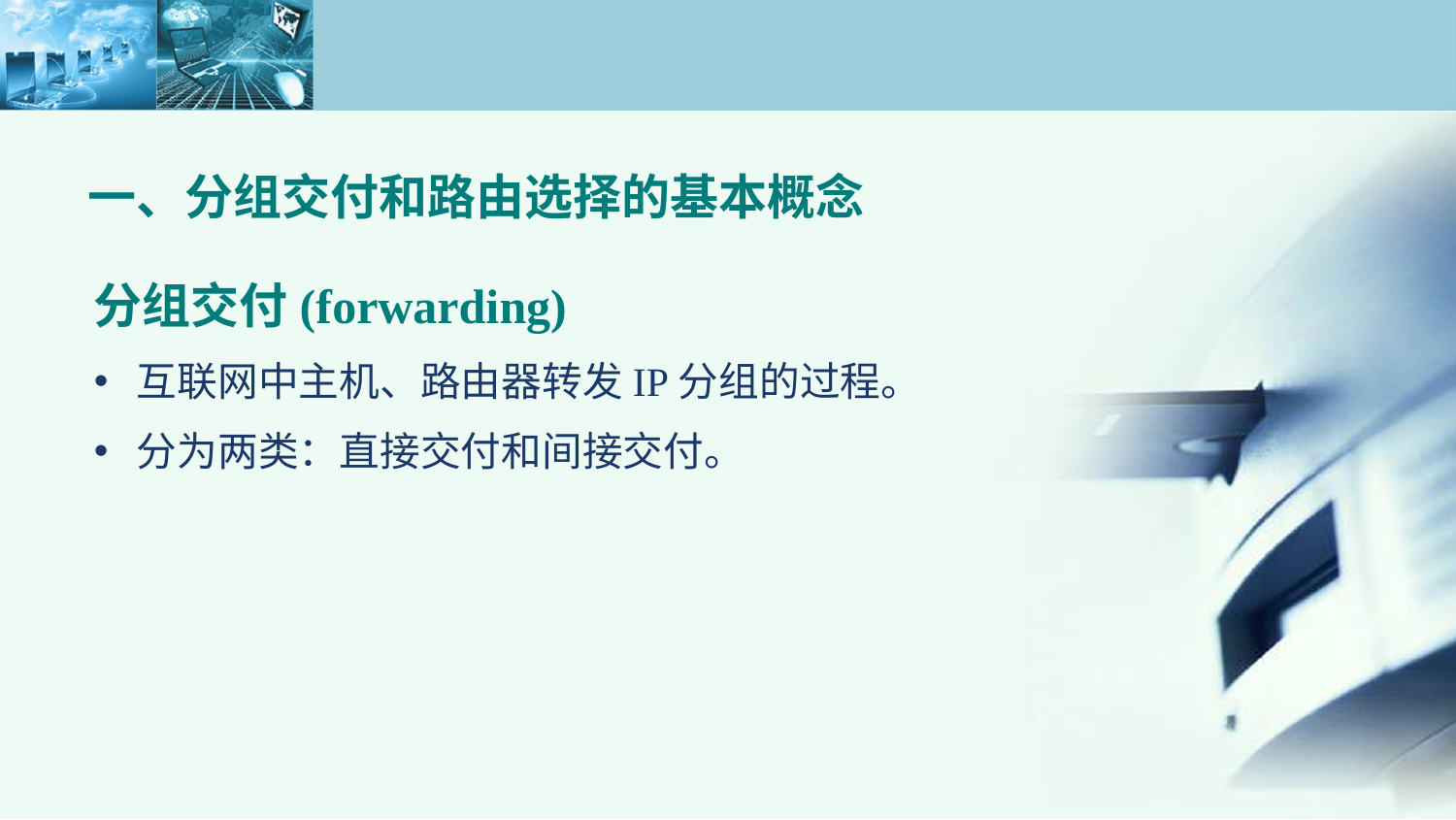

一、分组交付和路由选择的基本概念
分组交付(forwarding)
互联网中主机、路由器转发IP分组的过程。
分为两类：直接交付和间接交付。